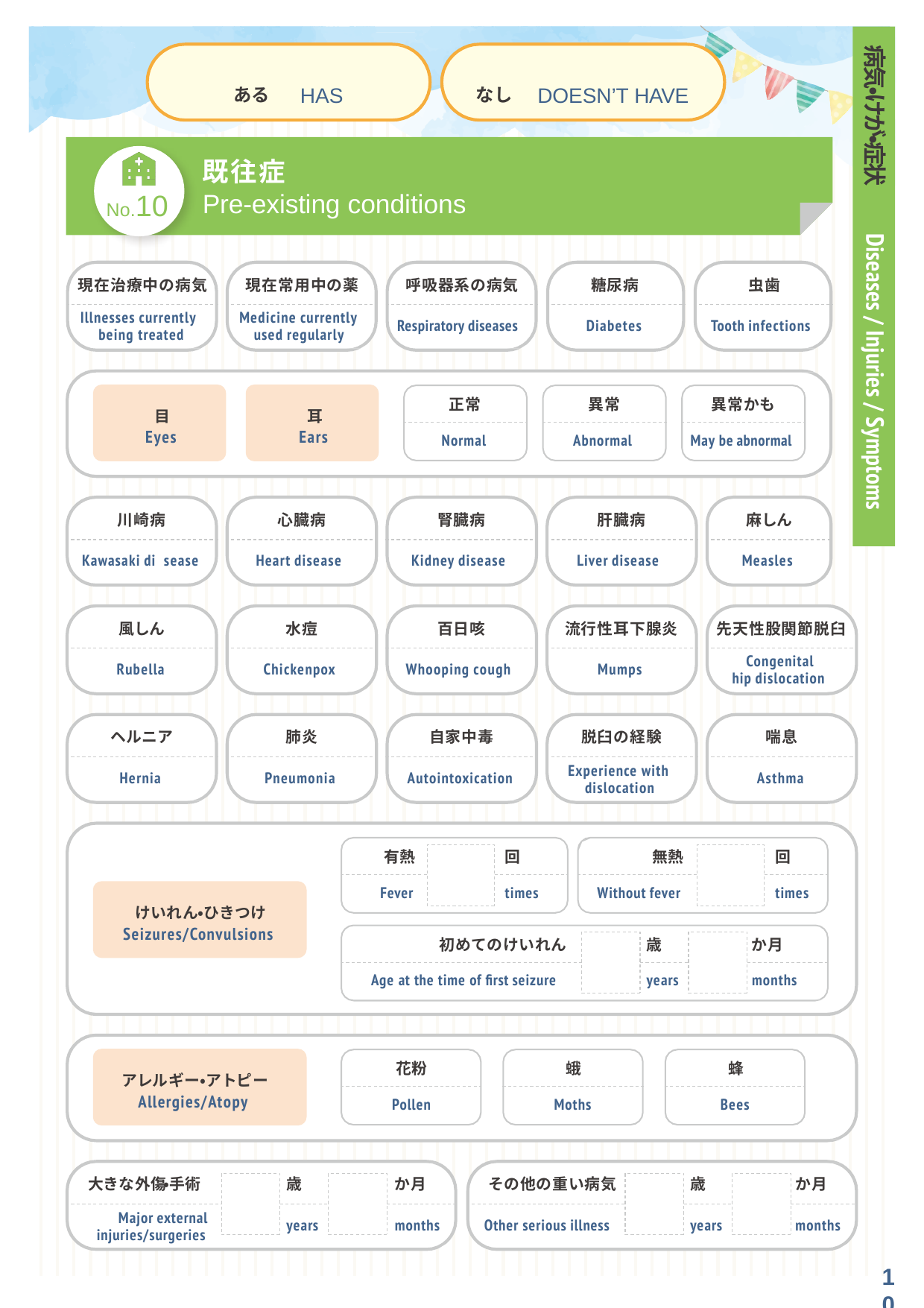

病気・けが・症状
ある	HAS
なし	DOESN’T HAVE

既往症
No.10
Pre-existing conditions

Diseases / Injuries / Symptoms

現在治療中の病気
現在常用中の薬
呼吸器系の病気
糖尿病
虫歯
Illnesses currently  being treated
Medicine currently
Respiratory diseases
Diabetes
Tooth infections
used regularly

正常
異常
異常かも
目
耳
Eyes
Ears
Normal
Abnormal
May be abnormal

川崎病
心臓病
腎臓病
肝臓病
麻しん
Kawasaki di
sease
Heart disease
Kidney disease
Liver disease
Measles

風しん
水痘
百日咳
流行性耳下腺炎
先天性股関節脱臼
Congenital
Rubella
Chickenpox
Whooping cough
Mumps
hip dislocation

ヘルニア
肺炎
自家中毒
脱臼の経験
喘息
Experience with
Hernia
Pneumonia
Autointoxication
Asthma
dislocation

有熱
回
無熱
回
Fever
times
Without fever
times
けいれん・ひきつけ
Seizures/Convulsions

初めてのけいれん
歳
か月
Age at the time of first seizure
years
months

花粉
蛾
蜂
アレルギー・アトピー
Allergies/Atopy
Pollen
Moths
Bees

大きな外傷・手術
歳
か月
その他の重い病気
歳
か月
Major external  injuries/surgeries
years
months
Other serious illness
years
months
10